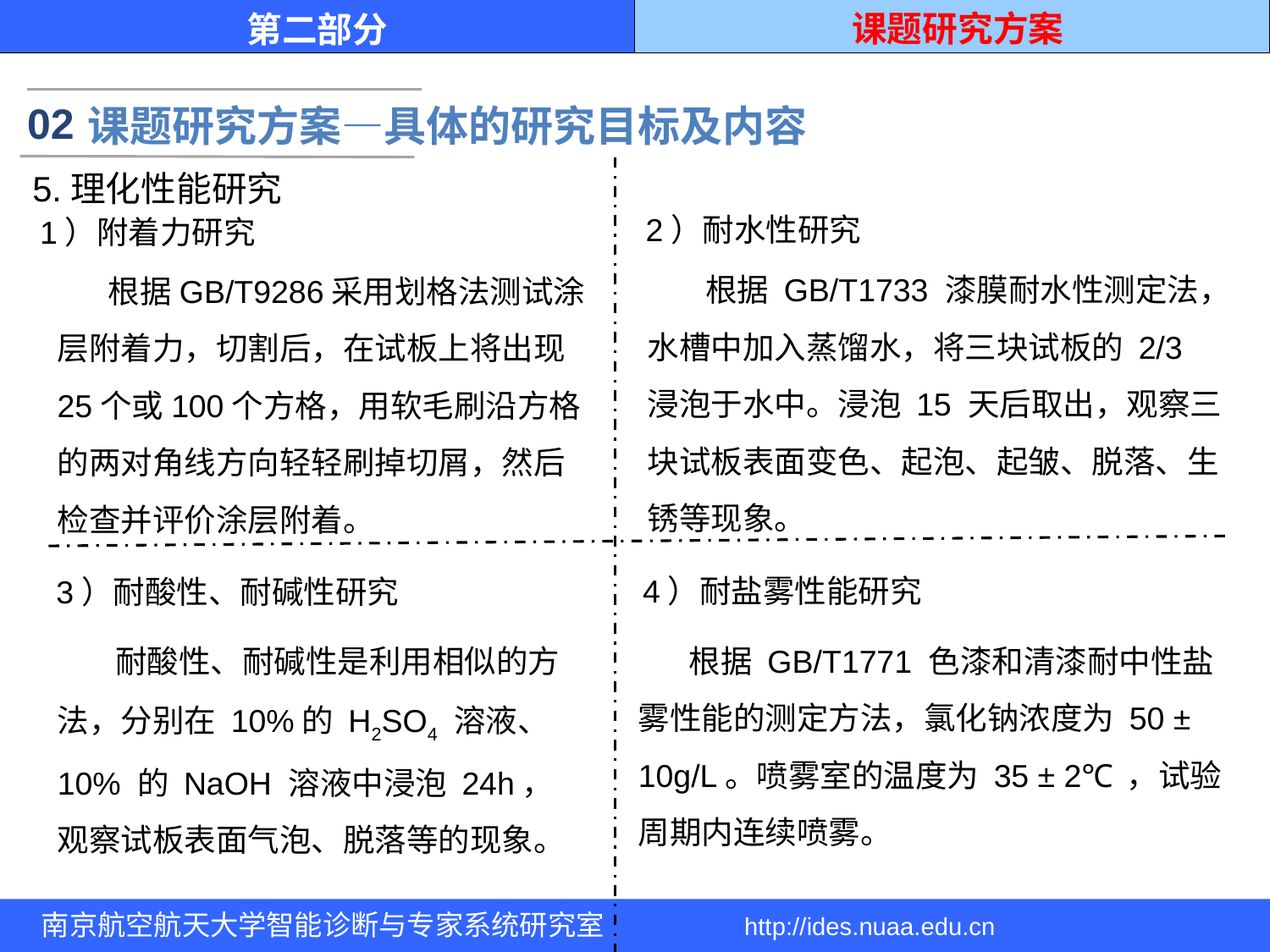

课题研究方案
第二部分
02
课题研究方案—具体的研究目标及内容
5.理化性能研究
2）耐水性研究
1）附着力研究
       根据 GB/T1733 漆膜耐水性测定法，水槽中加入蒸馏水，将三块试板的 2/3 浸泡于水中。浸泡 15 天后取出，观察三块试板表面变色、起泡、起皱、脱落、生锈等现象。
      根据GB/T9286采用划格法测试涂层附着力，切割后，在试板上将出现25个或100个方格，用软毛刷沿方格的两对角线方向轻轻刷掉切屑，然后检查并评价涂层附着。
4）耐盐雾性能研究
3）耐酸性、耐碱性研究
       耐酸性、耐碱性是利用相似的方法，分别在 10%的 H2SO4 溶液、10% 的 NaOH 溶液中浸泡 24h，观察试板表面气泡、脱落等的现象。
      根据 GB/T1771 色漆和清漆耐中性盐雾性能的测定方法，氯化钠浓度为 50 ± 10g/L。喷雾室的温度为 35 ± 2℃，试验周期内连续喷雾。
南京航空航天大学智能诊断与专家系统研究室                 http://ides.nuaa.edu.cn